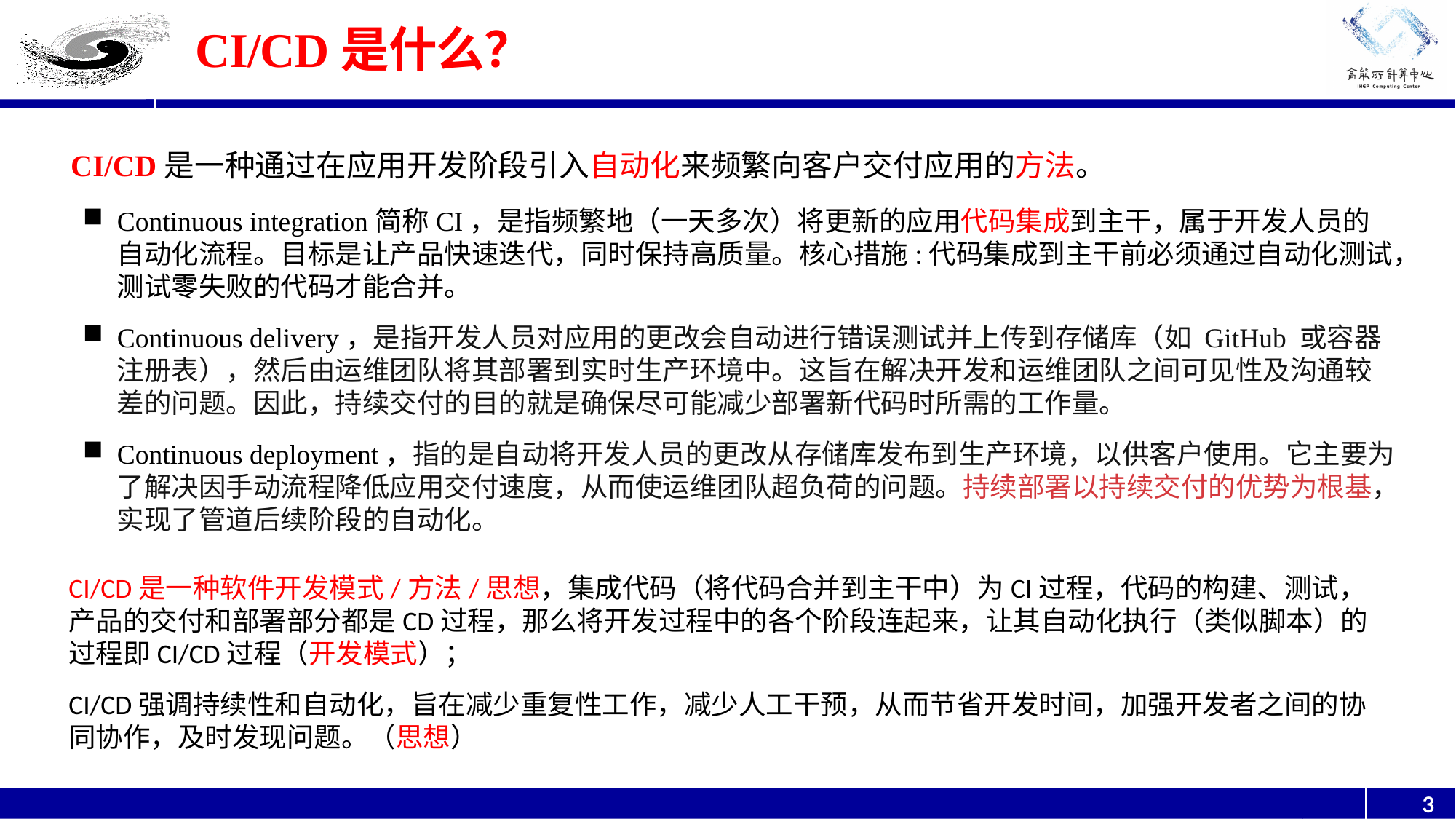

# CI/CD是什么？
CI/CD是一种通过在应用开发阶段引入自动化来频繁向客户交付应用的方法。
Continuous integration简称CI，是指频繁地（一天多次）将更新的应用代码集成到主干，属于开发人员的自动化流程。目标是让产品快速迭代，同时保持高质量。核心措施:代码集成到主干前必须通过自动化测试，测试零失败的代码才能合并。
Continuous delivery，是指开发人员对应用的更改会自动进行错误测试并上传到存储库（如 GitHub 或容器注册表），然后由运维团队将其部署到实时生产环境中。这旨在解决开发和运维团队之间可见性及沟通较差的问题。因此，持续交付的目的就是确保尽可能减少部署新代码时所需的工作量。
Continuous deployment，指的是自动将开发人员的更改从存储库发布到生产环境，以供客户使用。它主要为了解决因手动流程降低应用交付速度，从而使运维团队超负荷的问题。持续部署以持续交付的优势为根基，实现了管道后续阶段的自动化。
CI/CD是一种软件开发模式/方法/思想，集成代码（将代码合并到主干中）为CI过程，代码的构建、测试，产品的交付和部署部分都是CD过程，那么将开发过程中的各个阶段连起来，让其自动化执行（类似脚本）的过程即CI/CD过程（开发模式）；
CI/CD强调持续性和自动化，旨在减少重复性工作，减少人工干预，从而节省开发时间，加强开发者之间的协同协作，及时发现问题。（思想）